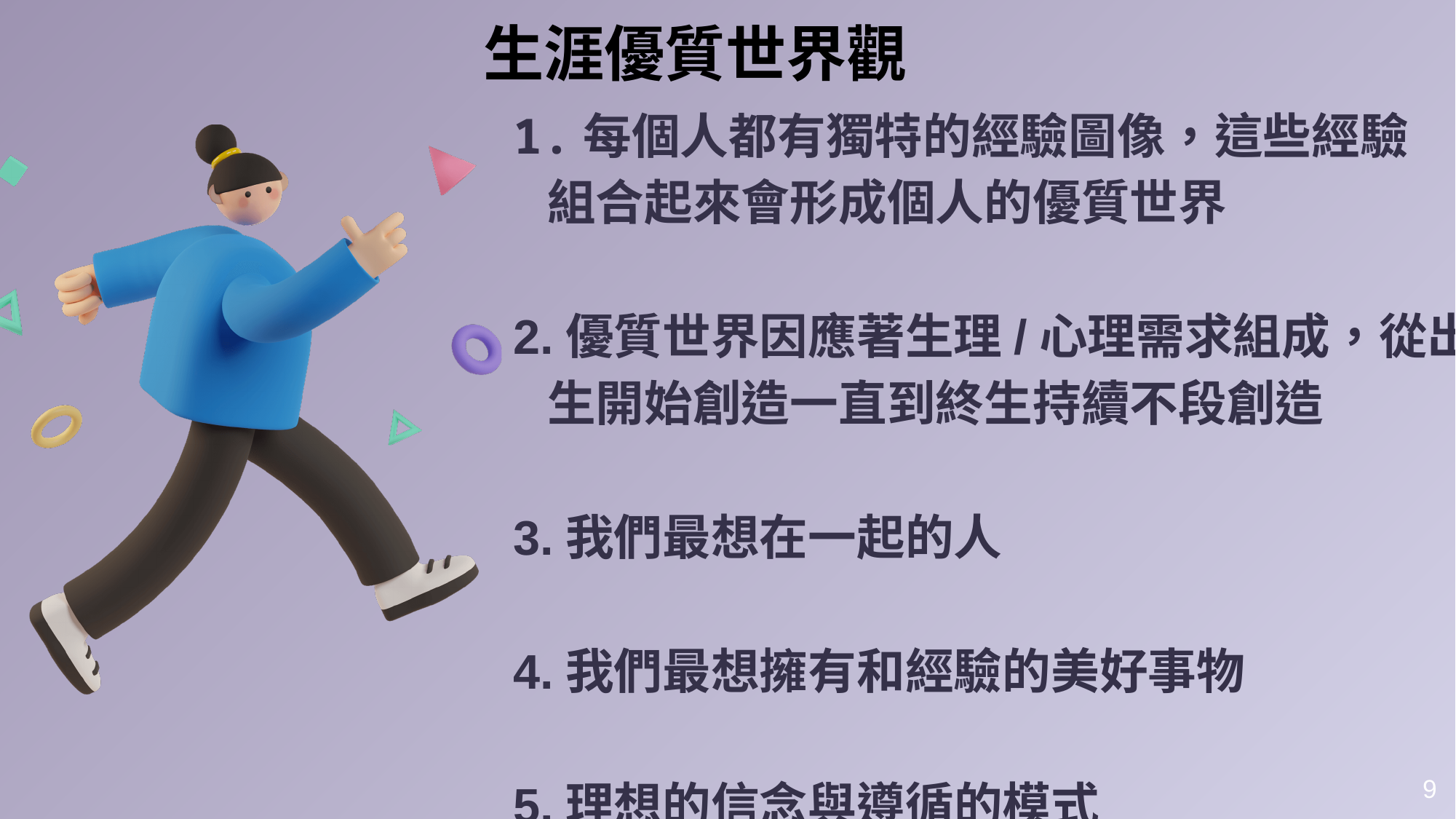

生涯優質世界觀
1.每個人都有獨特的經驗圖像，這些經驗
  組合起來會形成個人的優質世界
2.優質世界因應著生理/心理需求組成，從出
  生開始創造一直到終生持續不段創造

3.我們最想在一起的人

4.我們最想擁有和經驗的美好事物

5.理想的信念與遵循的模式

9